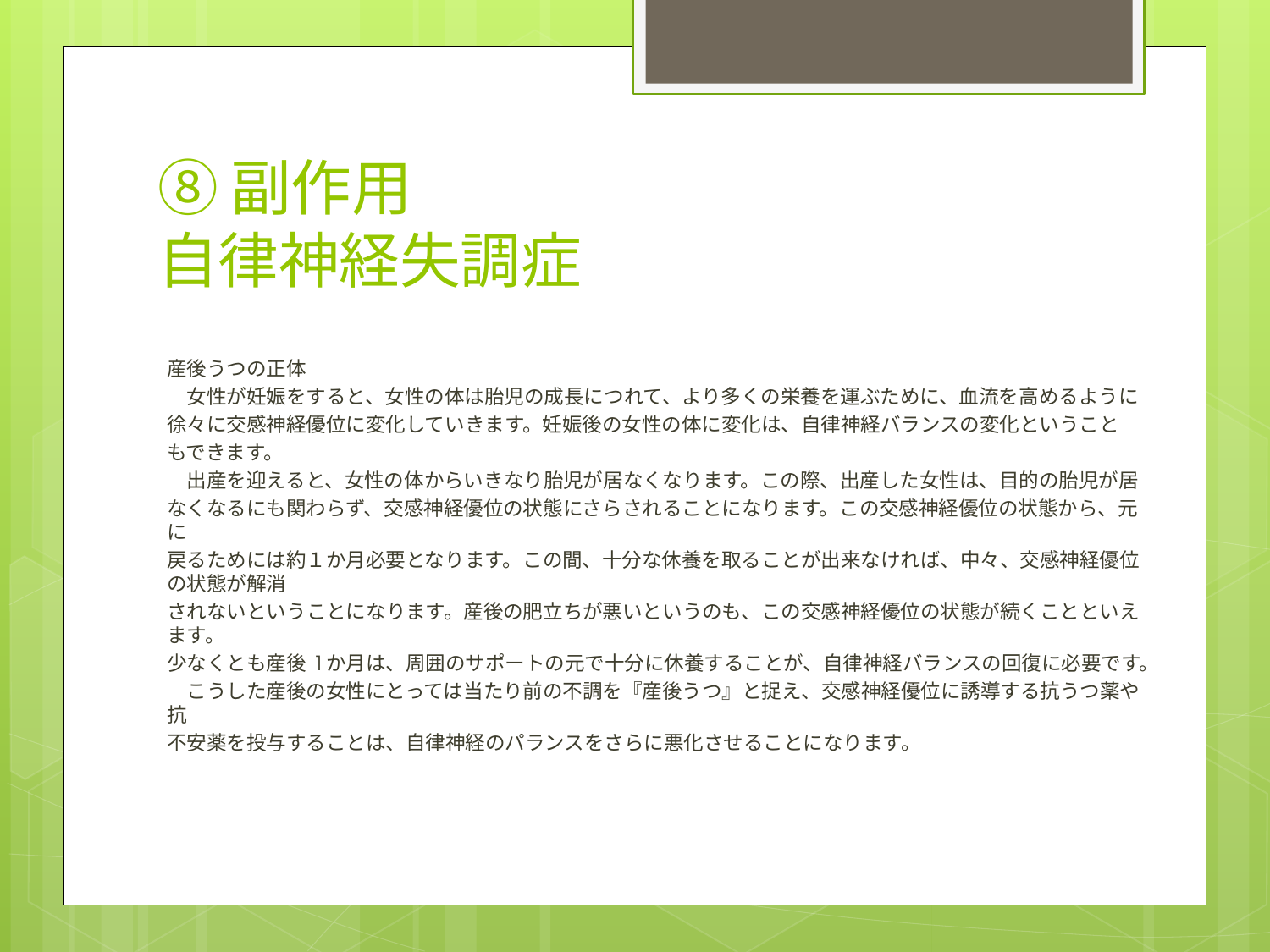

# ⑧副作用 自律神経失調症

産後うつの正体
　女性が妊娠をすると、女性の体は胎児の成長につれて、より多くの栄養を運ぶために、血流を高めるように
徐々に交感神経優位に変化していきます。妊娠後の女性の体に変化は、自律神経バランスの変化ということ
もできます。
　出産を迎えると、女性の体からいきなり胎児が居なくなります。この際、出産した女性は、目的の胎児が居
なくなるにも関わらず、交感神経優位の状態にさらされることになります。この交感神経優位の状態から、元に
戻るためには約１か月必要となります。この間、十分な休養を取ることが出来なければ、中々、交感神経優位の状態が解消
されないということになります。産後の肥立ちが悪いというのも、この交感神経優位の状態が続くことといえます。
少なくとも産後 1か月は、周囲のサポートの元で十分に休養することが、自律神経バランスの回復に必要です。
　こうした産後の女性にとっては当たり前の不調を『産後うつ』と捉え、交感神経優位に誘導する抗うつ薬や抗
不安薬を投与することは、自律神経のパランスをさらに悪化させることになります。